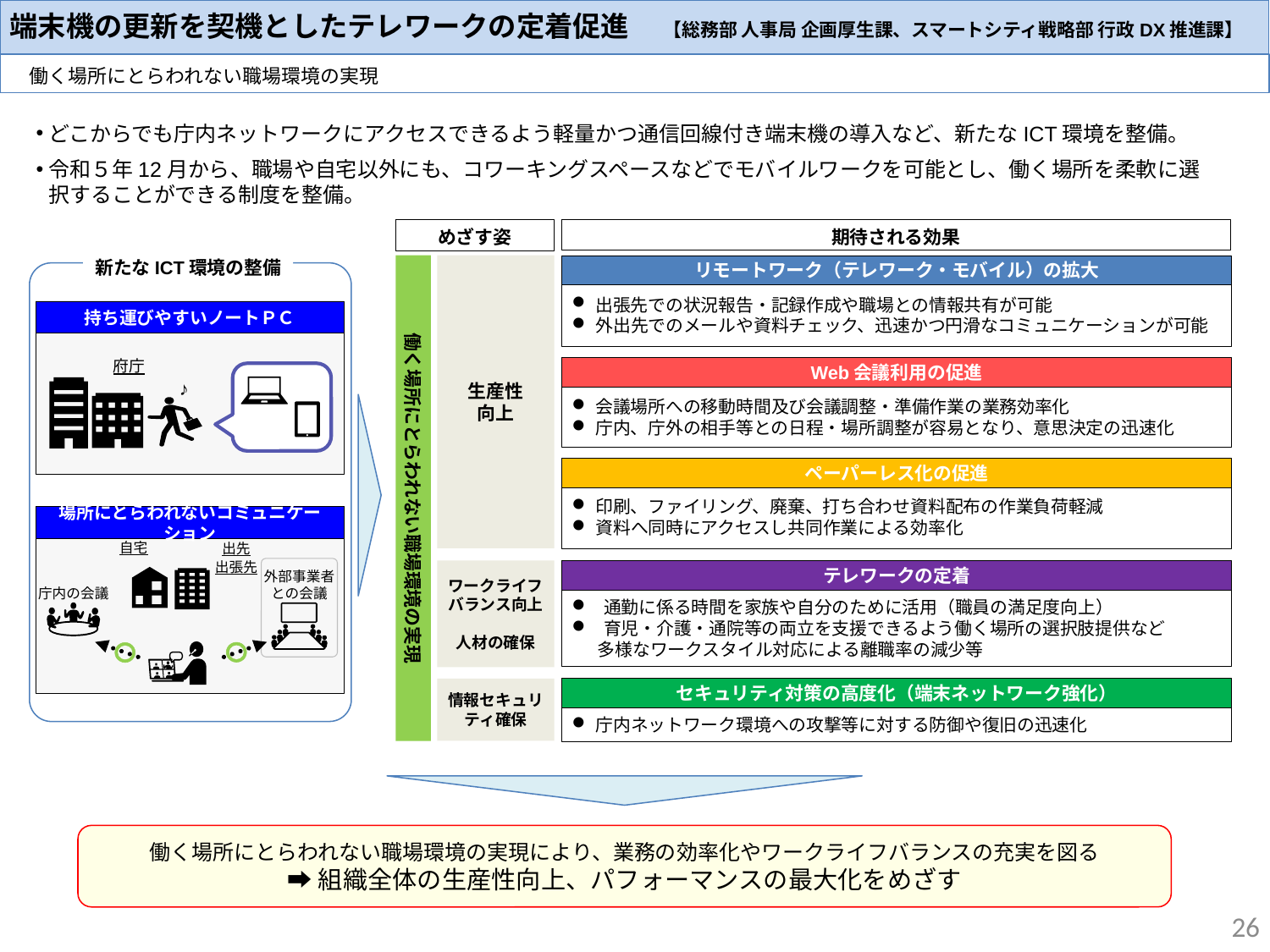

端末機の更新を契機としたテレワークの定着促進 　【総務部 人事局 企画厚生課、スマートシティ戦略部 行政DX推進課】
　働く場所にとらわれない職場環境の実現
どこからでも庁内ネットワークにアクセスできるよう軽量かつ通信回線付き端末機の導入など、新たなICT環境を整備。

令和５年12月から、職場や自宅以外にも、コワーキングスペースなどでモバイルワークを可能とし、働く場所を柔軟に選択することができる制度を整備。
めざす姿
期待される効果
働く場所にとらわれない職場環境の実現
生産性
向上
リモートワーク（テレワーク・モバイル）の拡大
出張先での状況報告・記録作成や職場との情報共有が可能
外出先でのメールや資料チェック、迅速かつ円滑なコミュニケーションが可能
Web会議利用の促進
会議場所への移動時間及び会議調整・準備作業の業務効率化
庁内、庁外の相手等との日程・場所調整が容易となり、意思決定の迅速化
ペーパーレス化の促進
印刷、ファイリング、廃棄、打ち合わせ資料配布の作業負荷軽減
資料へ同時にアクセスし共同作業による効率化
ワークライフ
バランス向上

人材の確保
テレワークの定着
通勤に係る時間を家族や自分のために活用（職員の満足度向上）
育児・介護・通院等の両立を支援できるよう働く場所の選択肢提供など
　  多様なワークスタイル対応による離職率の減少等
セキュリティ対策の高度化（端末ネットワーク強化）
庁内ネットワーク環境への攻撃等に対する防御や復旧の迅速化
情報セキュリティ確保
新たなICT環境の整備

持ち運びやすいノートＰＣ

府庁

♪

場所にとらわれないコミュニケーション
出先
出張先
自宅

外部事業者
との会議

庁内の会議

働く場所にとらわれない職場環境の実現により、業務の効率化やワークライフバランスの充実を図る
➡組織全体の生産性向上、パフォーマンスの最大化をめざす
26